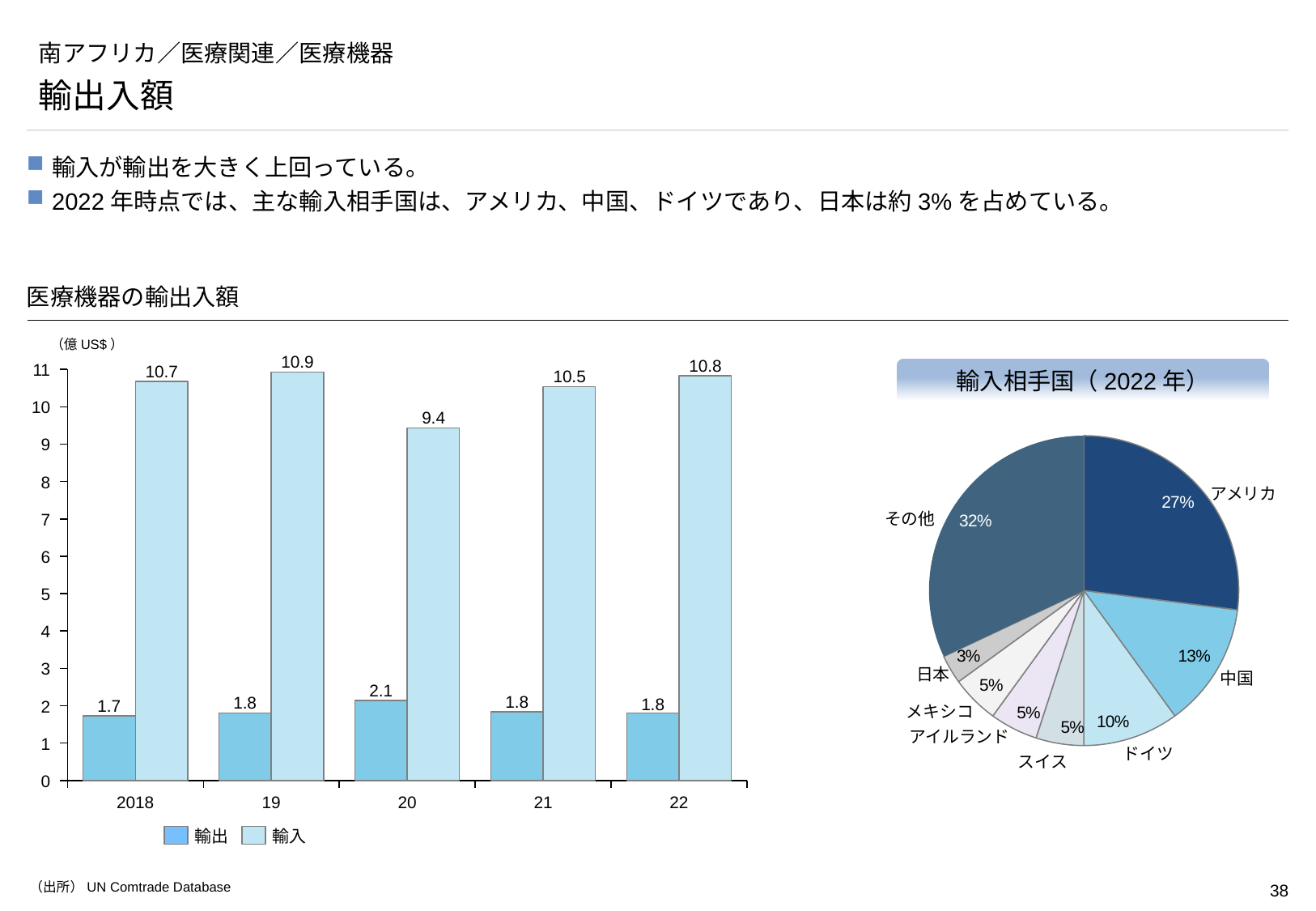

# 南アフリカ／医療関連／医療機器
輸出入額
輸入が輸出を大きく上回っている。
2022年時点では、主な輸入相手国は、アメリカ、中国、ドイツであり、日本は約3%を占めている。
医療機器の輸出入額
（億US$）
10.9
10.8

### Chart

| Category |  |  |
|---|---|---|
輸入相手国（2022年）
11
10.7
10.5
10
9.4

### Chart

| Category |  |
|---|---|
9
8
アメリカ
その他
7
6
5
4
3
日本
中国
2.1
1.8
1.8
1.8
1.7
2
メキシコ
アイルランド
1
ドイツ
スイス
0
2018
19
20
21
22
輸出
輸入

（出所）UN Comtrade Database